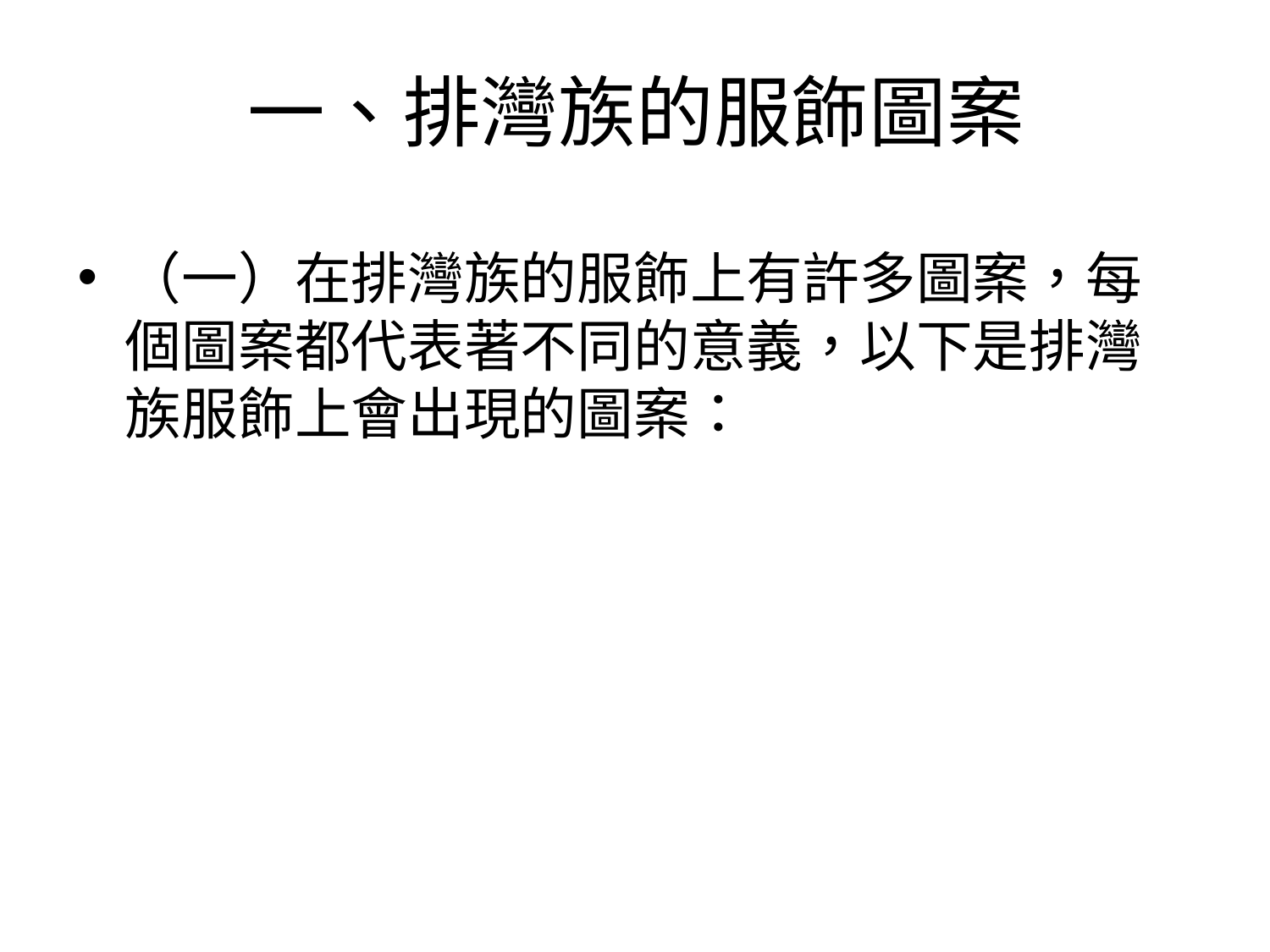

# 一、排灣族的服飾圖案
（一）在排灣族的服飾上有許多圖案，每個圖案都代表著不同的意義，以下是排灣族服飾上會出現的圖案：